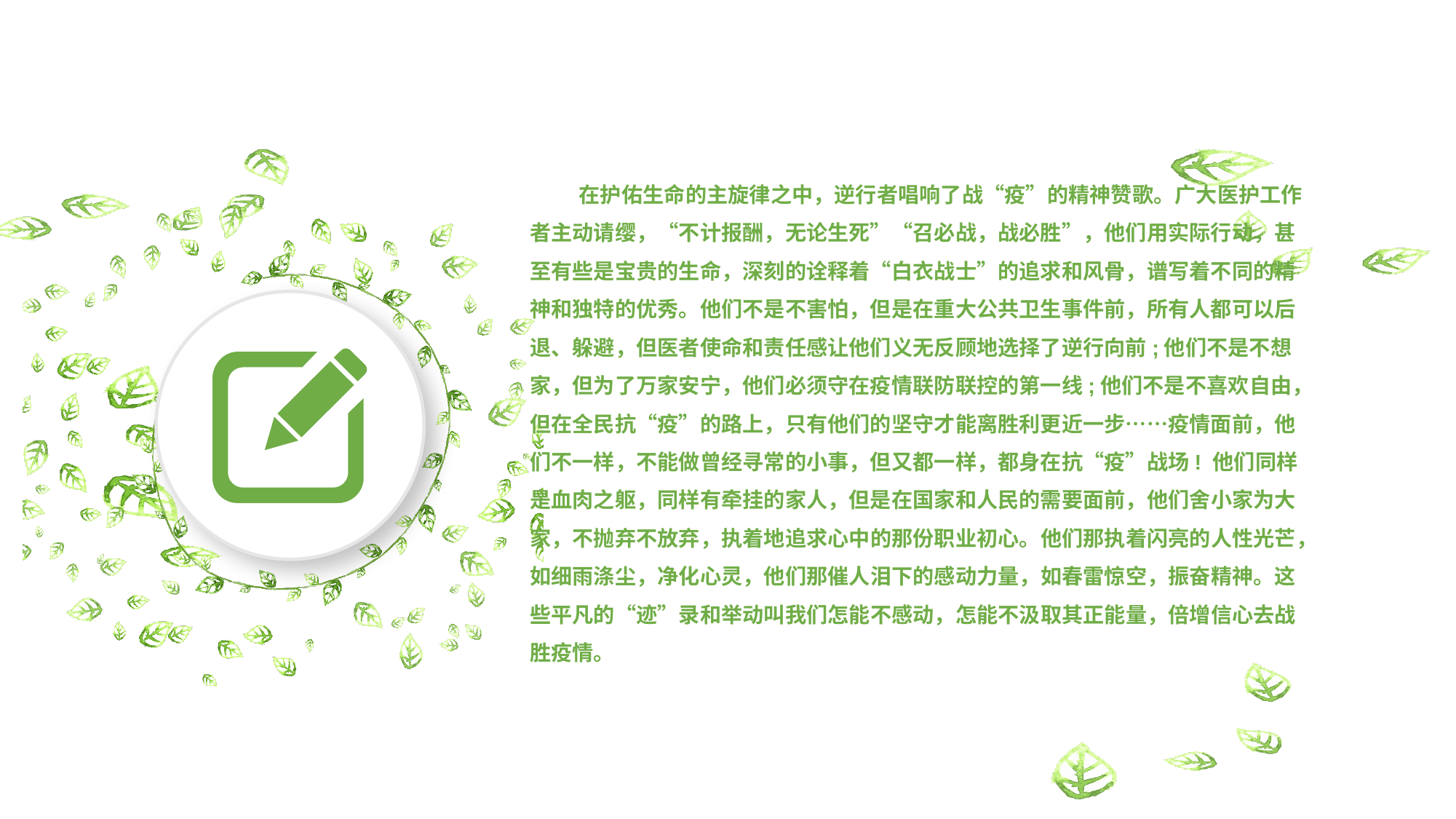

在护佑生命的主旋律之中，逆行者唱响了战“疫”的精神赞歌。广大医护工作者主动请缨，“不计报酬，无论生死”“召必战，战必胜”，他们用实际行动，甚至有些是宝贵的生命，深刻的诠释着“白衣战士”的追求和风骨，谱写着不同的精神和独特的优秀。他们不是不害怕，但是在重大公共卫生事件前，所有人都可以后退、躲避，但医者使命和责任感让他们义无反顾地选择了逆行向前;他们不是不想家，但为了万家安宁，他们必须守在疫情联防联控的第一线;他们不是不喜欢自由，但在全民抗“疫”的路上，只有他们的坚守才能离胜利更近一步……疫情面前，他们不一样，不能做曾经寻常的小事，但又都一样，都身在抗“疫”战场! 他们同样是血肉之躯，同样有牵挂的家人，但是在国家和人民的需要面前，他们舍小家为大家，不抛弃不放弃，执着地追求心中的那份职业初心。他们那执着闪亮的人性光芒，如细雨涤尘，净化心灵，他们那催人泪下的感动力量，如春雷惊空，振奋精神。这些平凡的“迹”录和举动叫我们怎能不感动，怎能不汲取其正能量，倍增信心去战胜疫情。